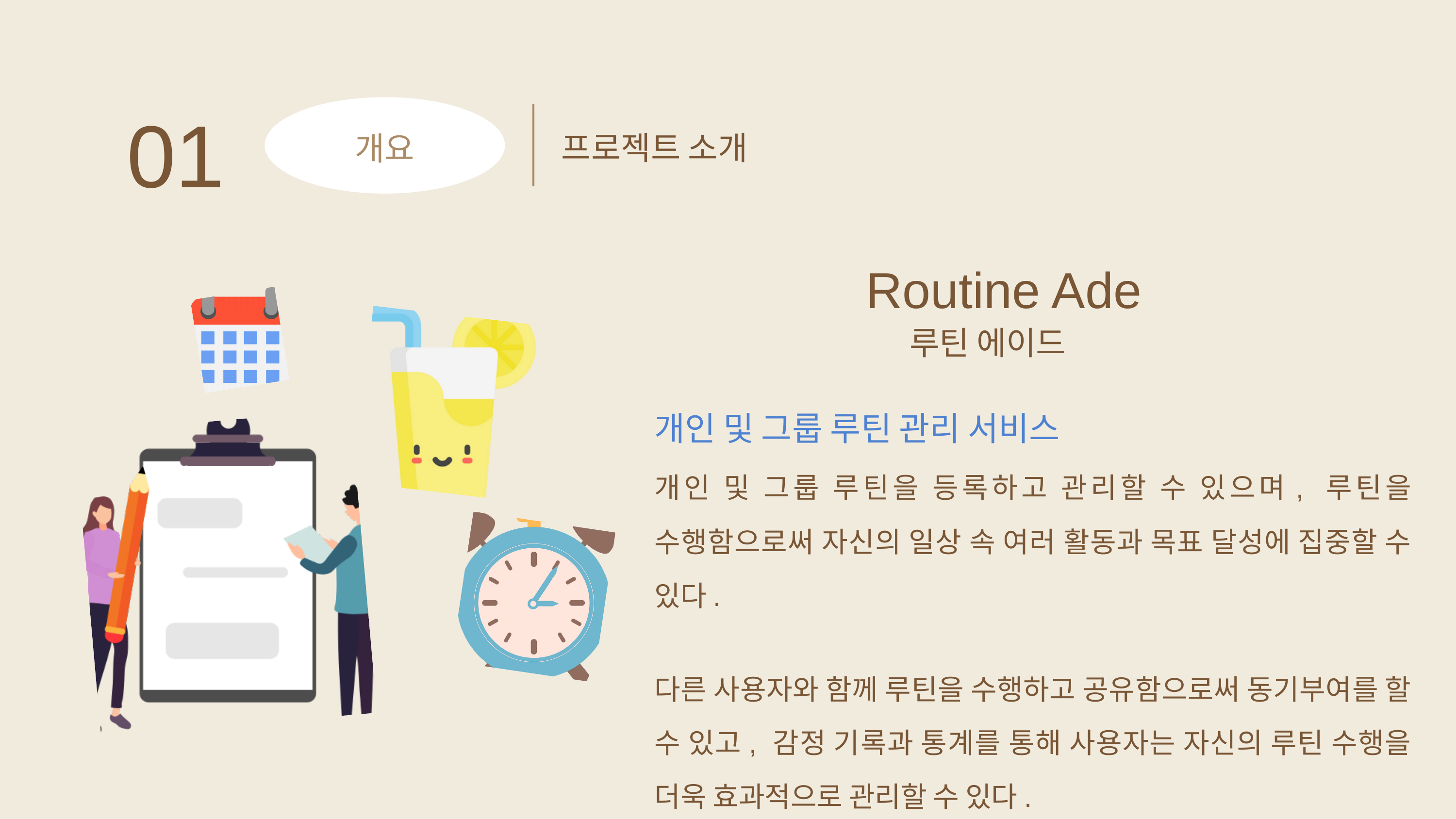

01

프로젝트 소개
개요
Routine Ade
루틴 에이드

개인 및 그룹 루틴 관리 서비스

개인 및 그룹 루틴을 등록하고 관리할 수 있으며, 루틴을 수행함으로써 자신의 일상 속 여러 활동과 목표 달성에 집중할 수 있다.

다른 사용자와 함께 루틴을 수행하고 공유함으로써 동기부여를 할 수 있고, 감정 기록과 통계를 통해 사용자는 자신의 루틴 수행을 더욱 효과적으로 관리할 수 있다.